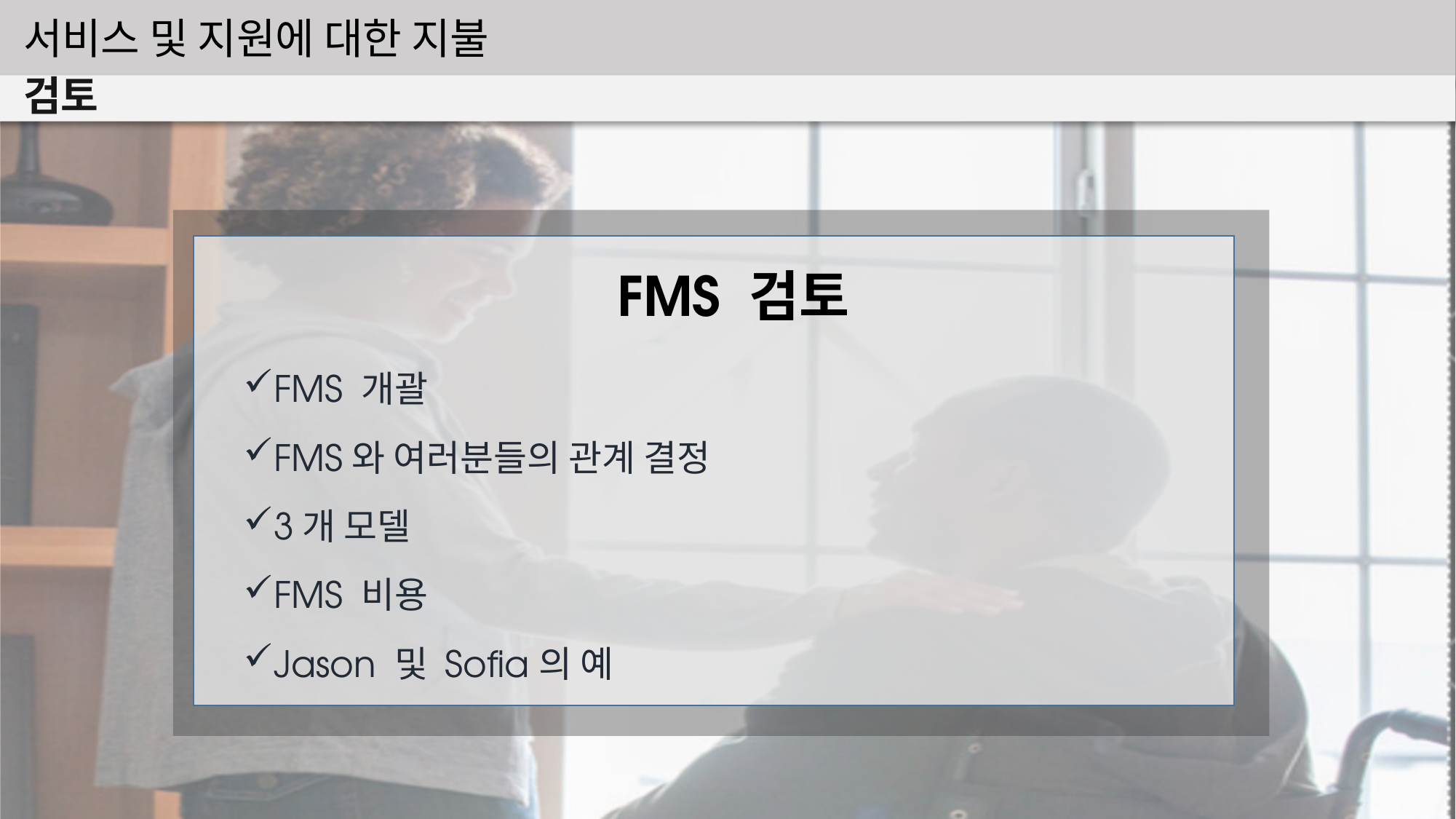

서비스 및 지원에 대한 지불
검토

FMS 검토

FMS 개괄

FMS와 여러분들의 관계 결정

3개 모델

FMS 비용

Jason 및 Sofia의 예